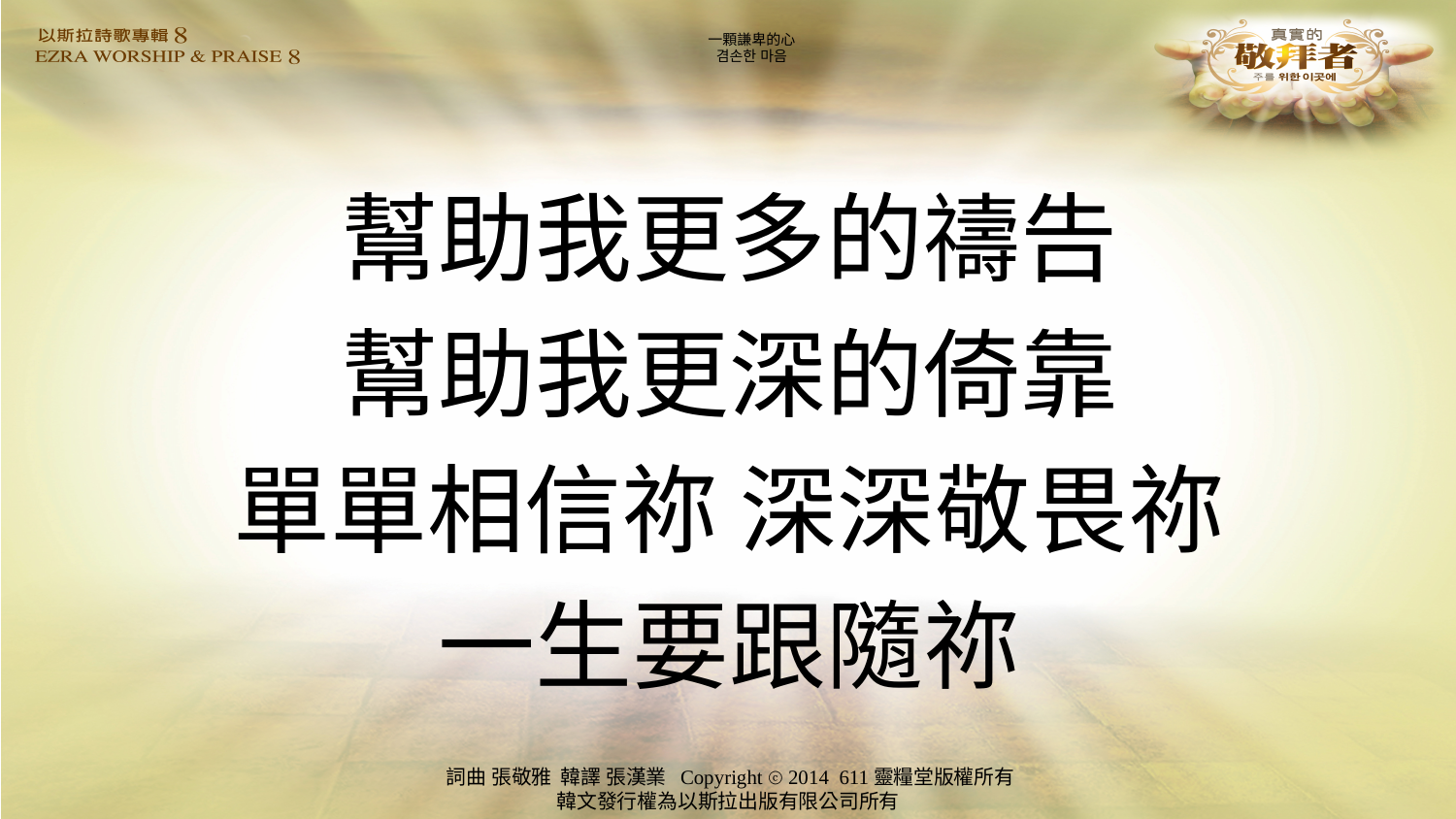

# 一顆謙卑的心 겸손한 마음
幫助我更多的禱告
幫助我更深的倚靠
單單相信祢 深深敬畏祢
一生要跟隨祢

詞曲 張敬雅  韓譯 張漢業  Copyright ⓒ 2014  611靈糧堂版權所有
韓文發行權為以斯拉出版有限公司所有